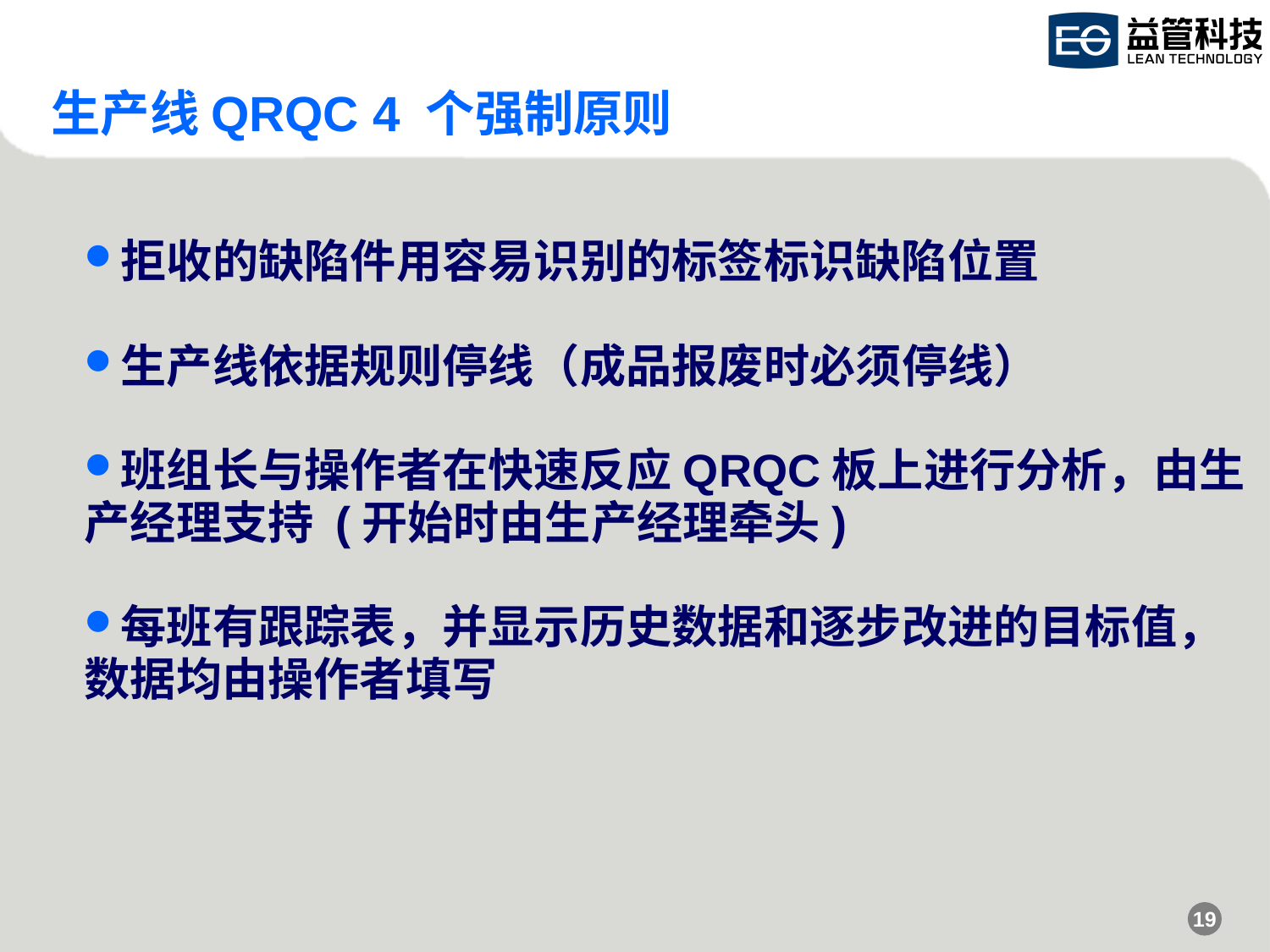

# 生产线QRQC 4 个强制原则
拒收的缺陷件用容易识别的标签标识缺陷位置

生产线依据规则停线（成品报废时必须停线）

班组长与操作者在快速反应QRQC板上进行分析，由生产经理支持 (开始时由生产经理牵头)

每班有跟踪表，并显示历史数据和逐步改进的目标值，
数据均由操作者填写